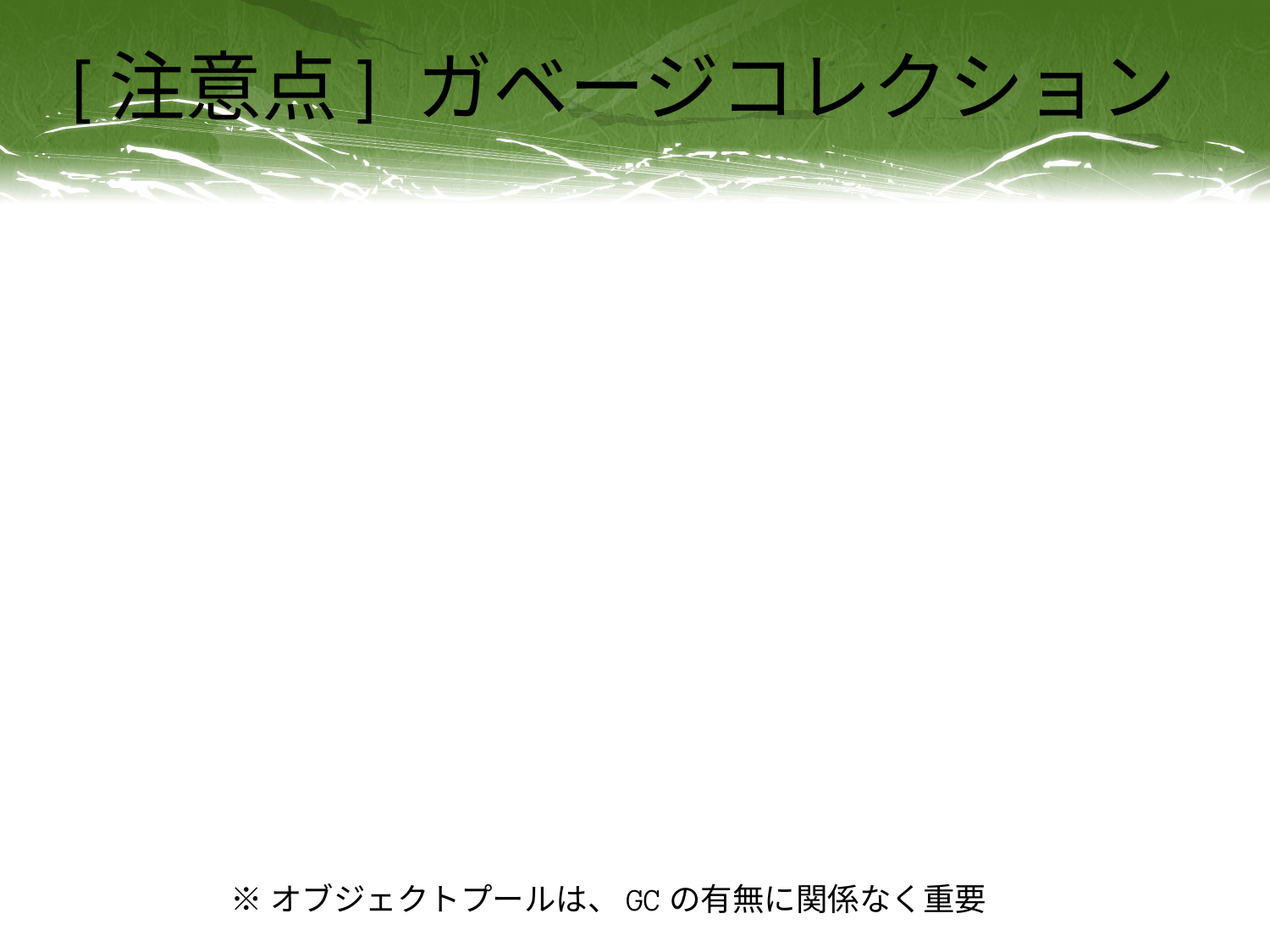

# [注意点] ガベージコレクション
オブジェクトプール
ガベージコレクション
※オブジェクトプールは、GCの有無に関係なく重要